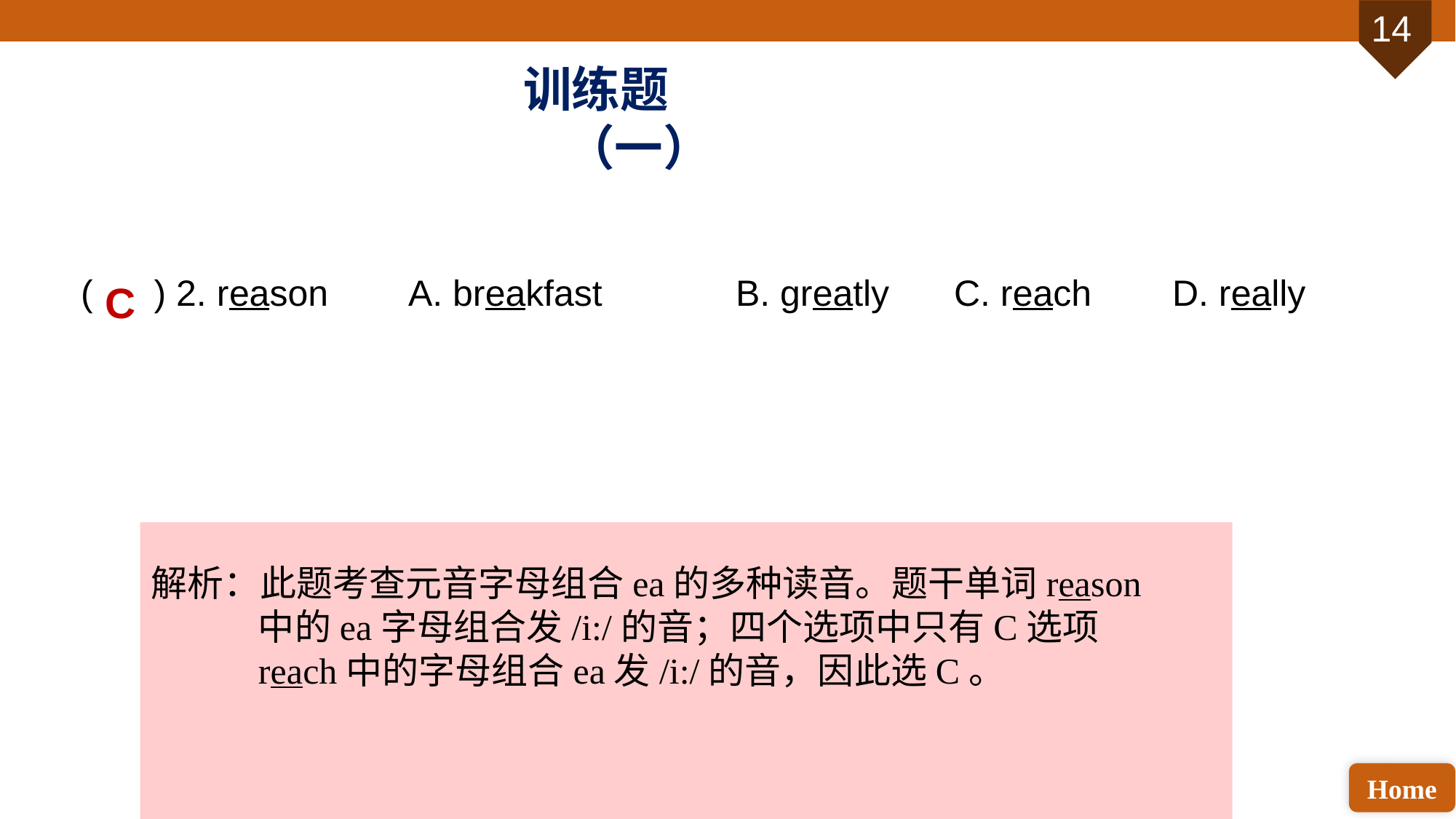

训练题（一）

(      ) 2. reason 	A. breakfast 		B. greatly 	C. reach 	D. really

C

解析：此题考查元音字母组合ea的多种读音。题干单词reason中的ea字母组合发/i:/的音；四个选项中只有C选项reach中的字母组合ea发/i:/的音，因此选C。